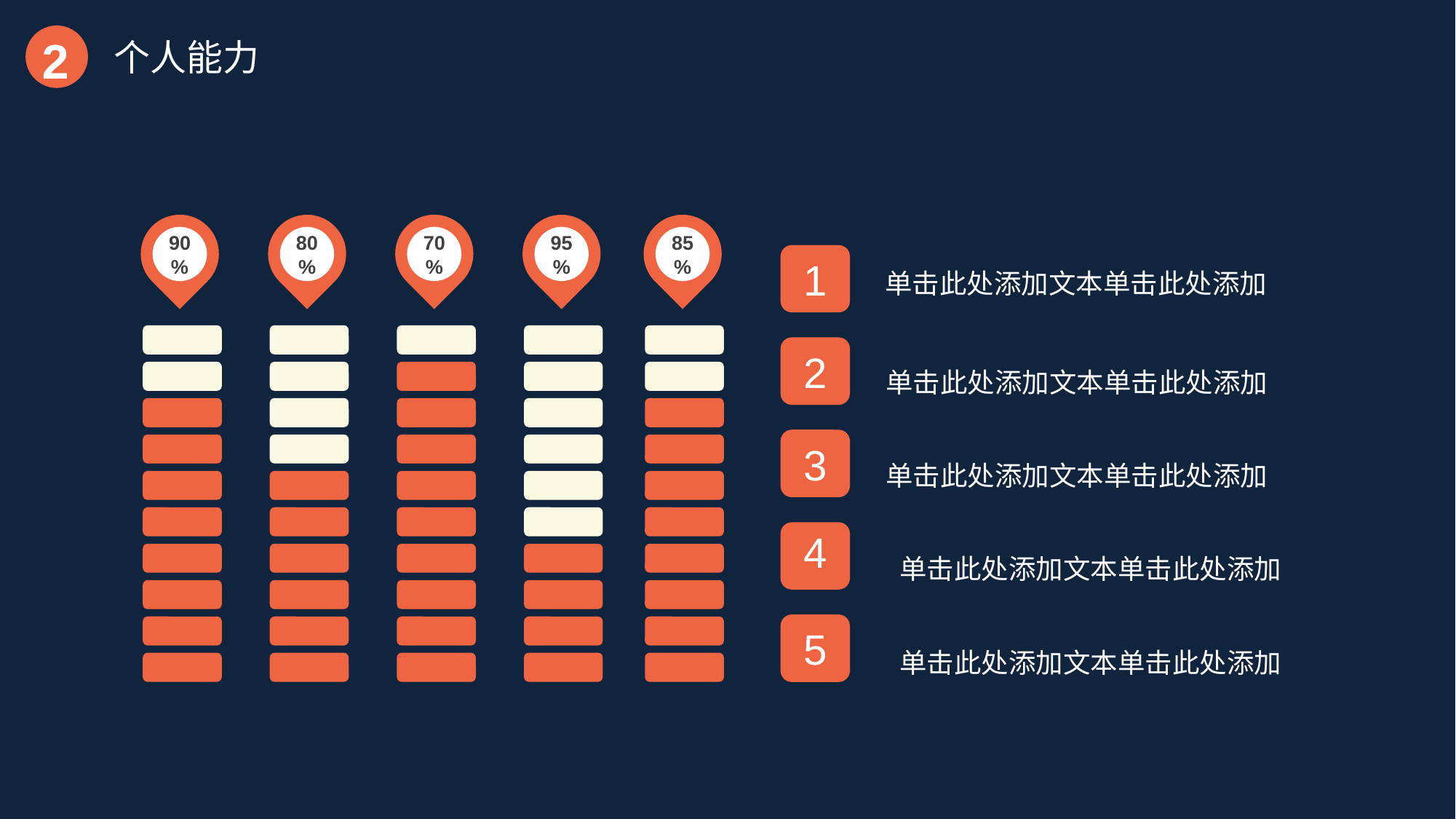

2

个人能力

90%

80%

70%

95%

85%
1
单击此处添加文本单击此处添加

2
单击此处添加文本单击此处添加

3

单击此处添加文本单击此处添加

4
单击此处添加文本单击此处添加

5

单击此处添加文本单击此处添加